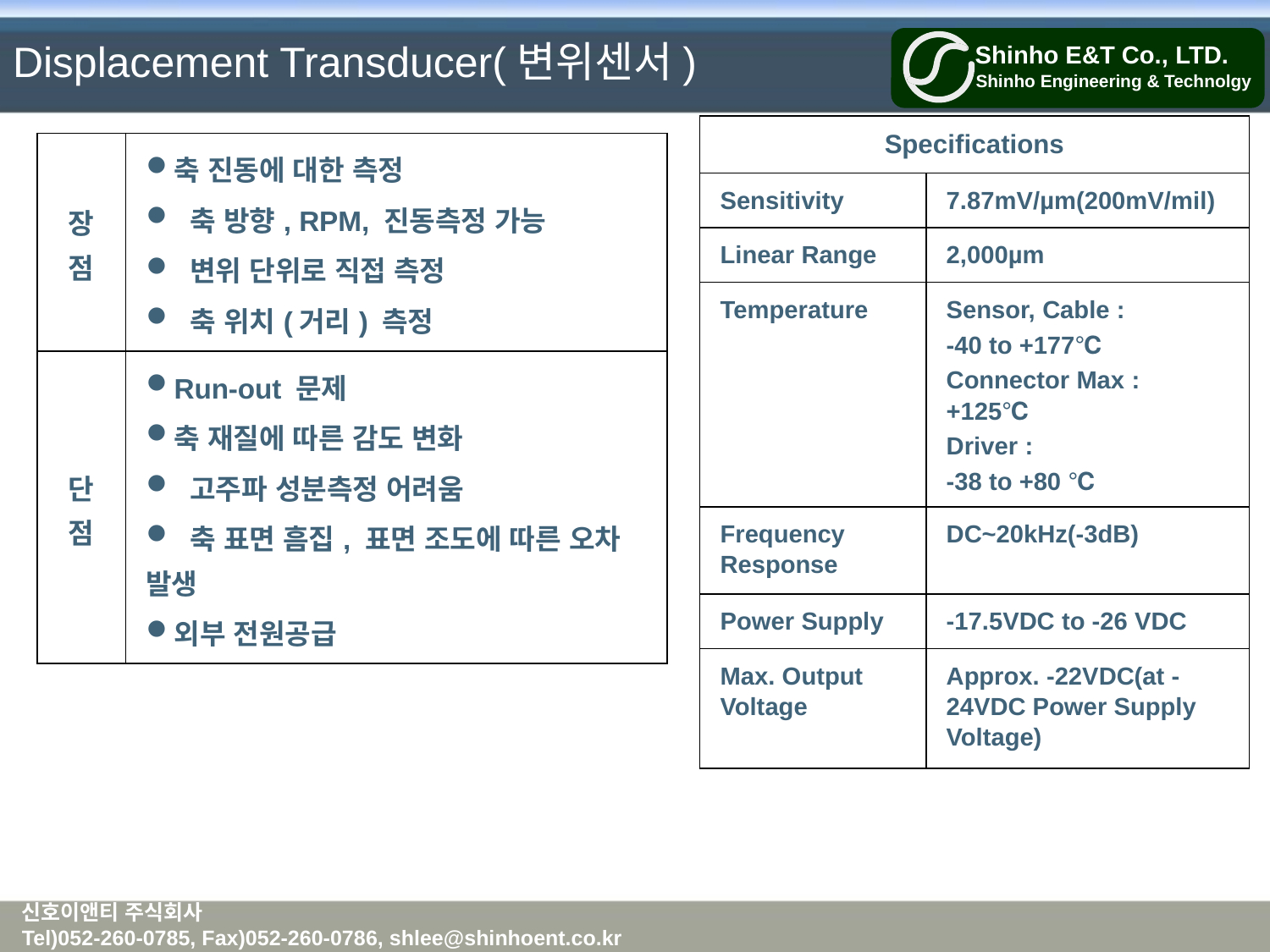

# Displacement Transducer(변위센서)
| Specifications |  |
| --- | --- |
| Sensitivity | 7.87mV/µm(200mV/mil) |
| Linear Range | 2,000µm |
| Temperature | Sensor, Cable : -40 to +177℃ Connector Max : +125℃ Driver : -38 to +80 ℃ |
| Frequency Response | DC~20kHz(-3dB) |
| Power Supply | -17.5VDC to -26 VDC |
| Max. Output Voltage | Approx. -22VDC(at -24VDC Power Supply Voltage) |
| 장 점 | 축 진동에 대한 측정 축 방향, RPM, 진동측정 가능 변위 단위로 직접 측정 축 위치(거리) 측정 |
| --- | --- |
| 단 점 | Run-out 문제 축 재질에 따른 감도 변화 고주파 성분측정 어려움 축 표면 흠집, 표면 조도에 따른 오차 발생 외부 전원공급 |